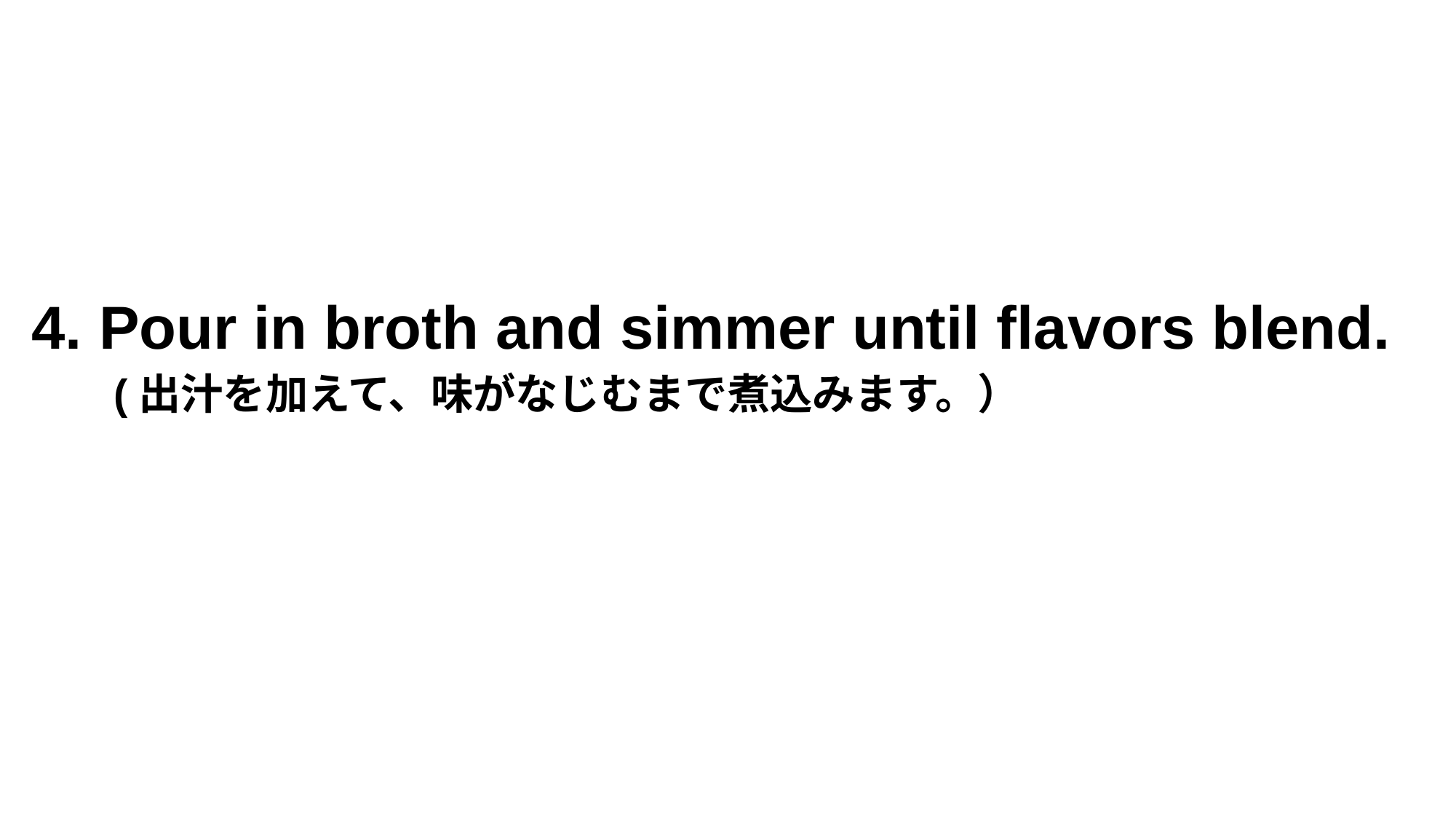

4. Pour in broth and simmer until flavors blend.
　  (出汁を加えて、味がなじむまで煮込みます。）